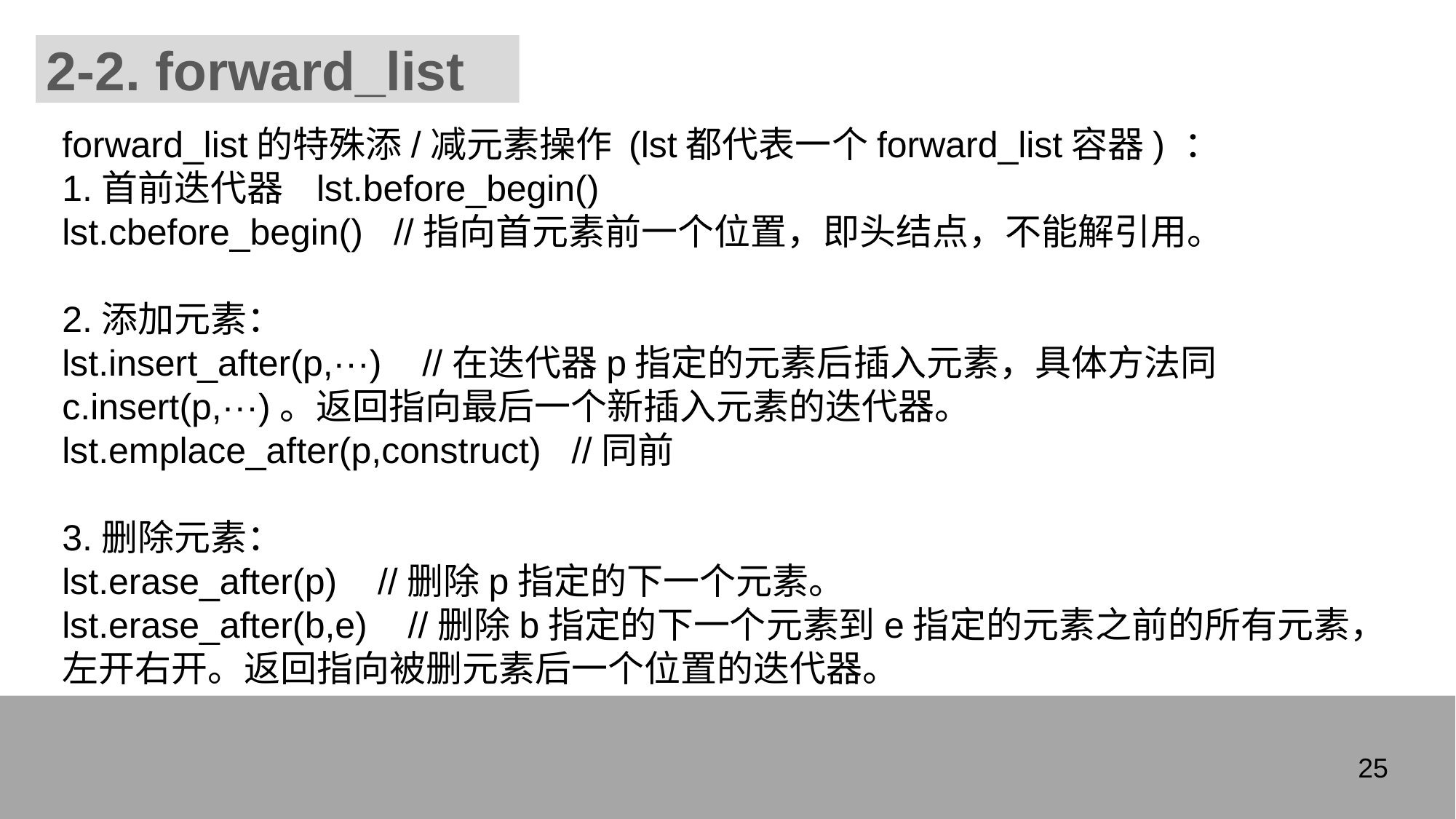

2-2. forward_list

forward_list的特殊添/减元素操作 (lst都代表一个forward_list容器) ：
1.首前迭代器   lst.before_begin()
lst.cbefore_begin()   //指向首元素前一个位置，即头结点，不能解引用。

2.添加元素：
lst.insert_after(p,···)    //在迭代器p指定的元素后插入元素，具体方法同c.insert(p,···)。返回指向最后一个新插入元素的迭代器。
lst.emplace_after(p,construct)   //同前

3.删除元素：
lst.erase_after(p)    //删除p指定的下一个元素。
lst.erase_after(b,e)    //删除b指定的下一个元素到e指定的元素之前的所有元素，左开右开。返回指向被删元素后一个位置的迭代器。

25